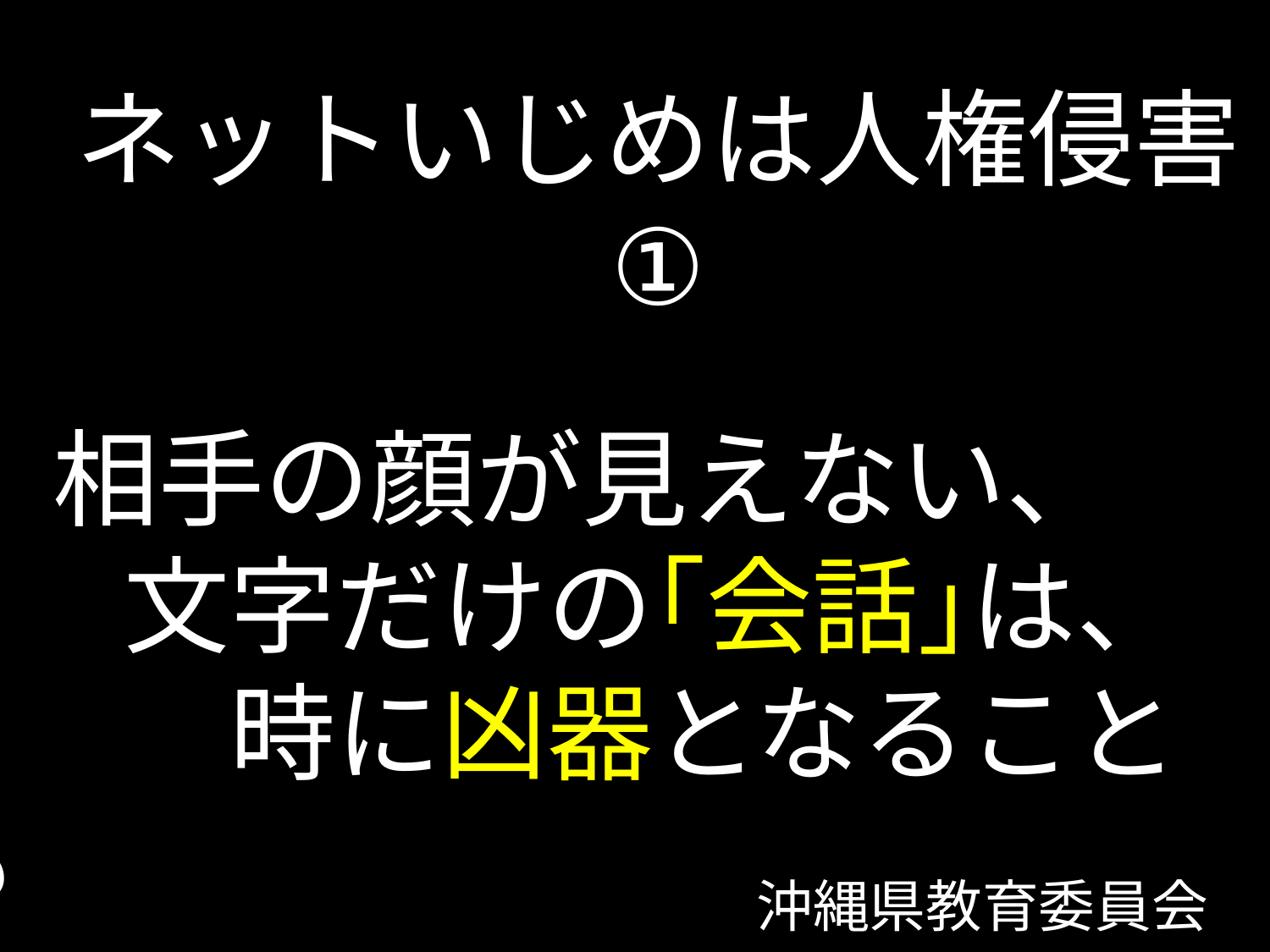

ネットいじめは人権侵害
①
相手の顔が見えない、
　　文字だけの｢会話｣は、
　　　時に凶器となることも
沖縄県教育委員会